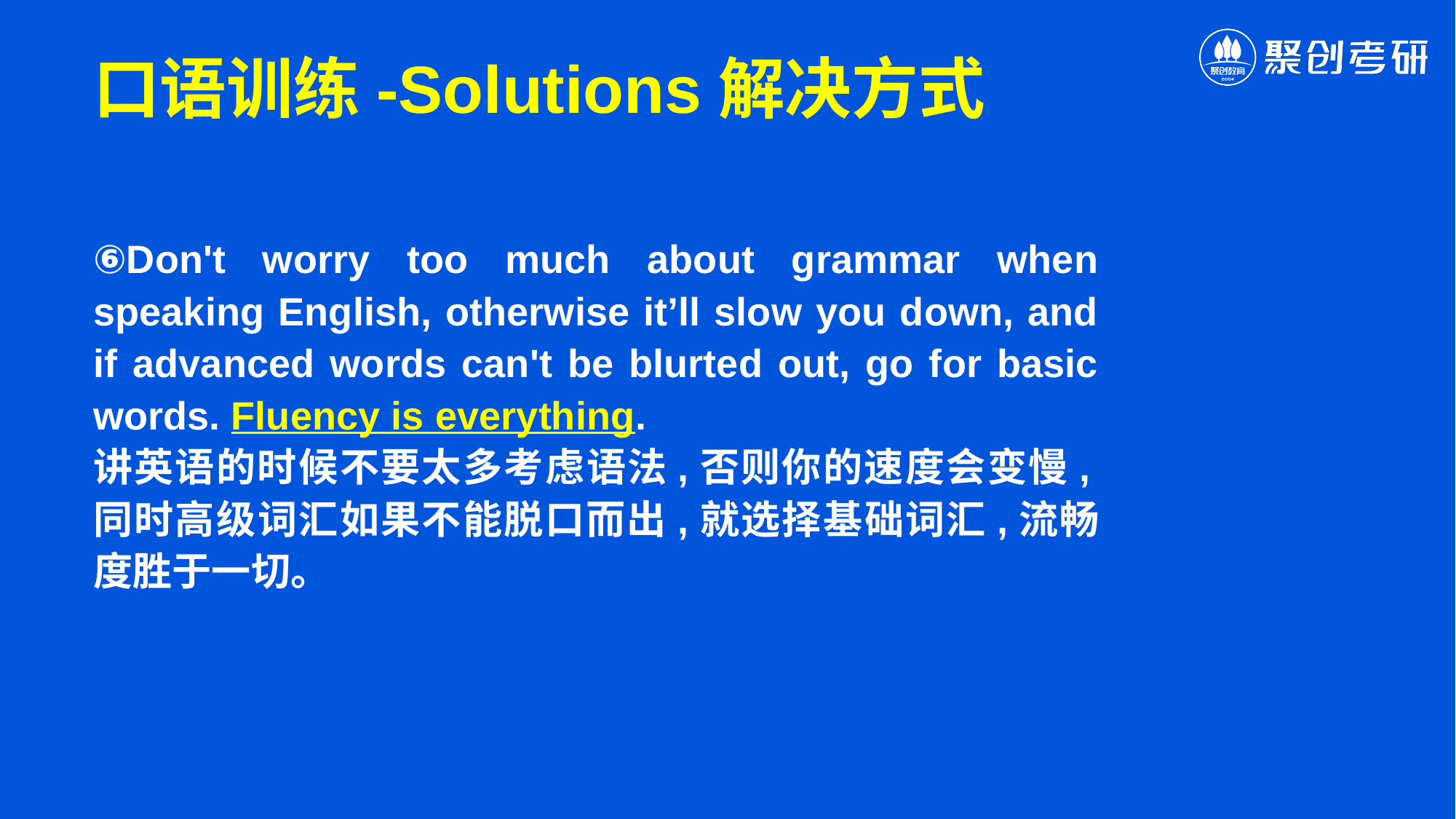

口语训练-Solutions解决方式

⑥Don't worry too much about grammar when speaking English, otherwise it’ll slow you down, and if advanced words can't be blurted out, go for basic words. Fluency is everything.
讲英语的时候不要太多考虑语法,否则你的速度会变慢,同时高级词汇如果不能脱口而出,就选择基础词汇,流畅度胜于一切。